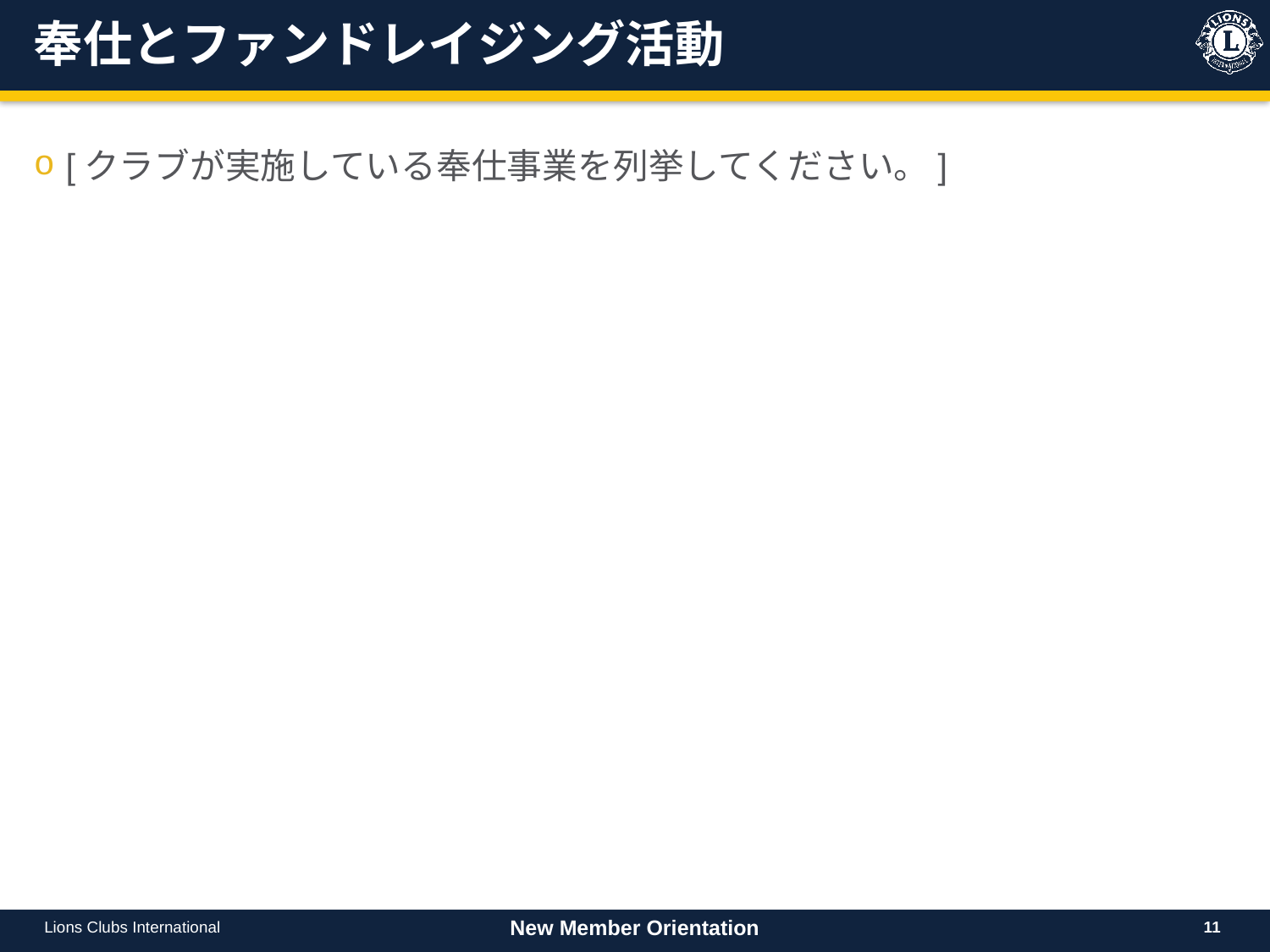

# 奉仕とファンドレイジング活動
[クラブが実施している奉仕事業を列挙してください。]